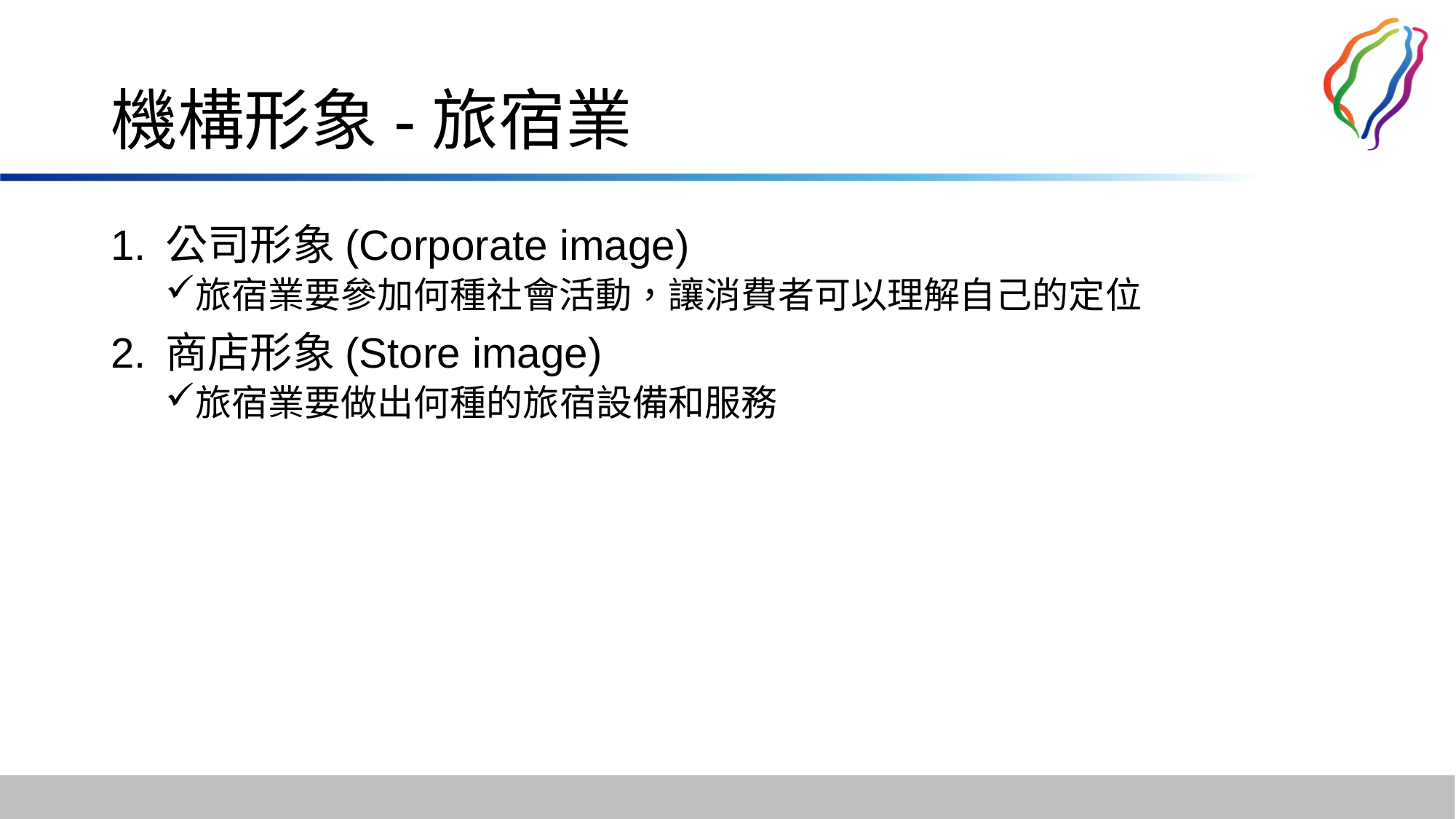

# 機構形象-旅宿業
公司形象(Corporate image)
旅宿業要參加何種社會活動，讓消費者可以理解自己的定位
商店形象(Store image)
旅宿業要做出何種的旅宿設備和服務